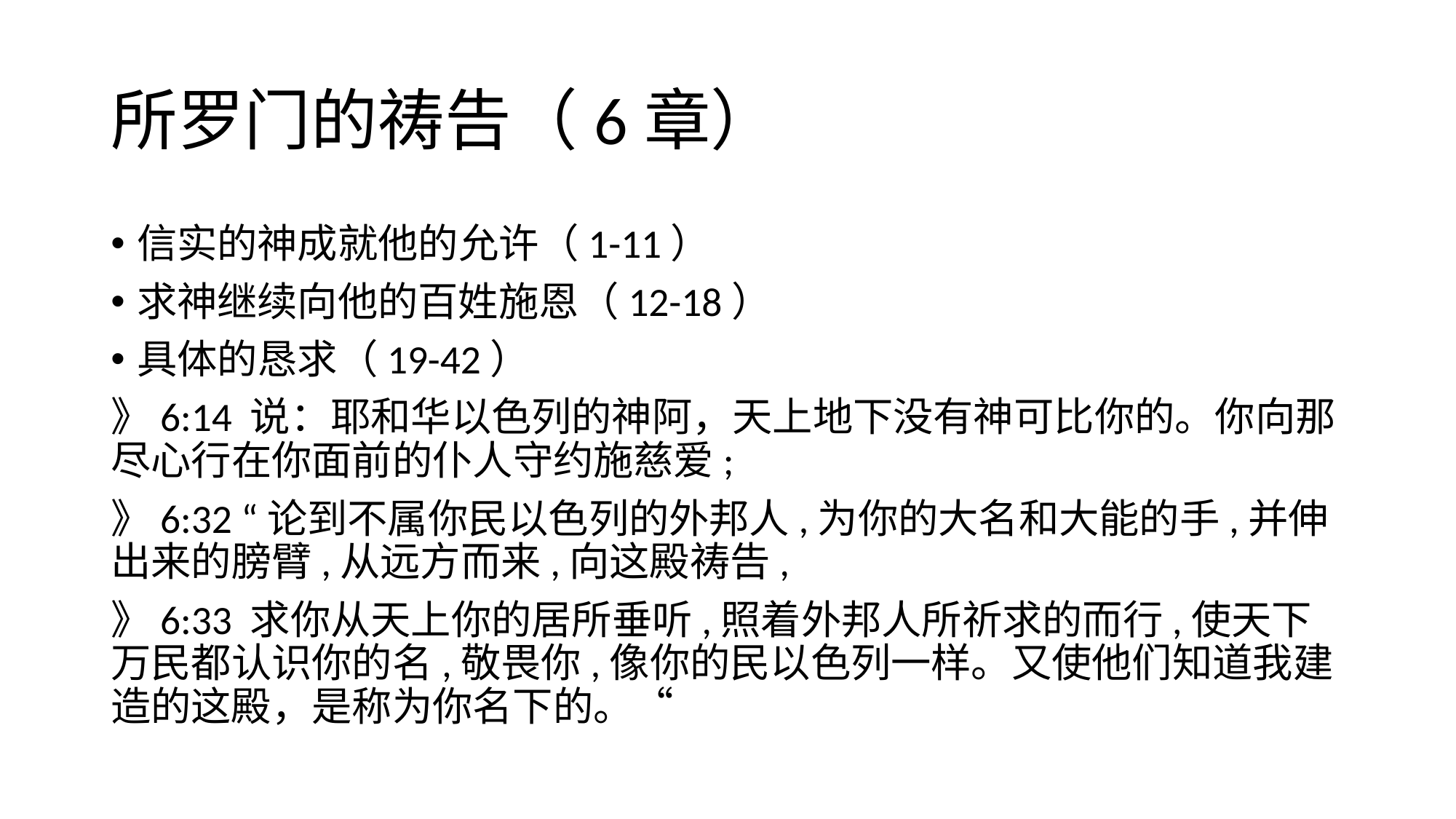

# 所罗门的祷告（6章）
信实的神成就他的允许（1-11）
求神继续向他的百姓施恩（12-18）
具体的恳求（19-42）
》6:14 说：耶和华以色列的神阿，天上地下没有神可比你的。你向那尽心行在你面前的仆人守约施慈爱;
》6:32 “论到不属你民以色列的外邦人,为你的大名和大能的手,并伸出来的膀臂,从远方而来,向这殿祷告,
》6:33 求你从天上你的居所垂听,照着外邦人所祈求的而行,使天下万民都认识你的名,敬畏你,像你的民以色列一样。又使他们知道我建造的这殿，是称为你名下的。“